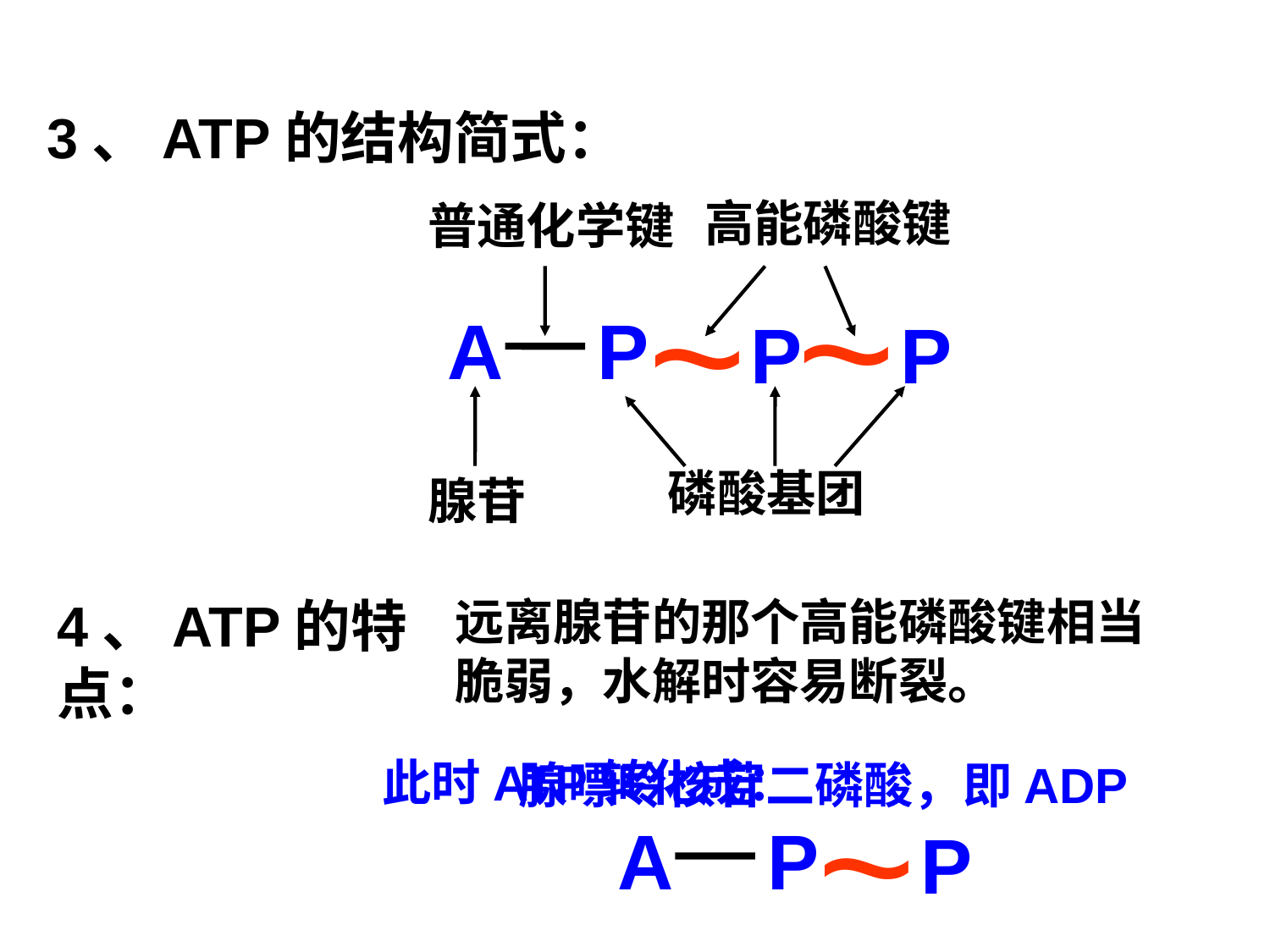

3、ATP的结构简式：
高能磷酸键

普通化学键

~
~
A
P
P
P

腺苷

磷酸基团
4、ATP的特点：
远离腺苷的那个高能磷酸键相当脆弱，水解时容易断裂。
此时ATP转化成：                                           ）
腺嘌呤核苷二磷酸，即ADP
~
A
P
P